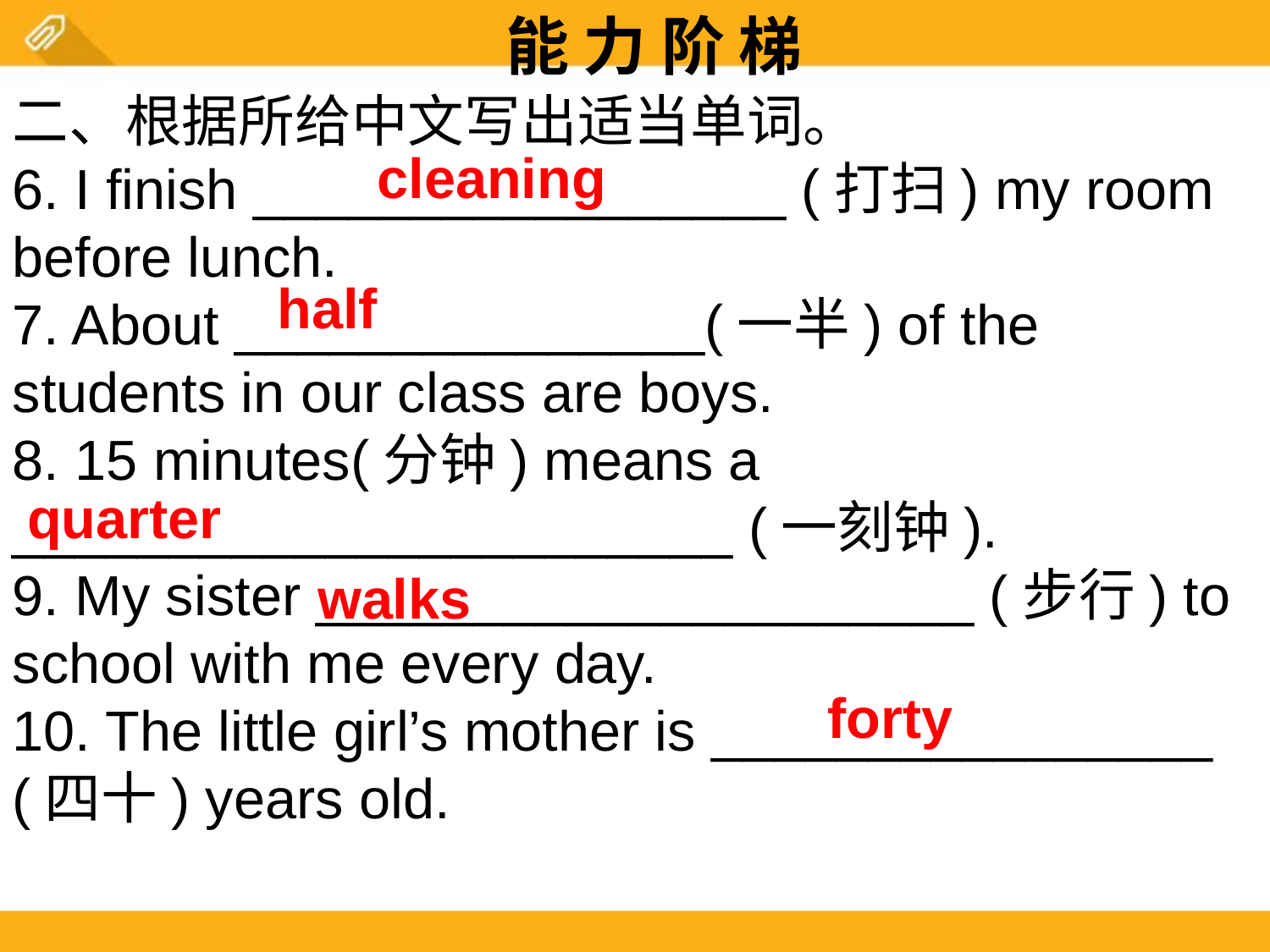

能 力 阶 梯
二、根据所给中文写出适当单词。
6. I finish _________________ (打扫) my room before lunch.
7. About _______________(一半) of the students in our class are boys.
8. 15 minutes(分钟) means a _______________________ (一刻钟).
9. My sister _____________________ (步行) to school with me every day.
10. The little girl’s mother is ________________ (四十) years old.
cleaning
half
quarter
walks
forty